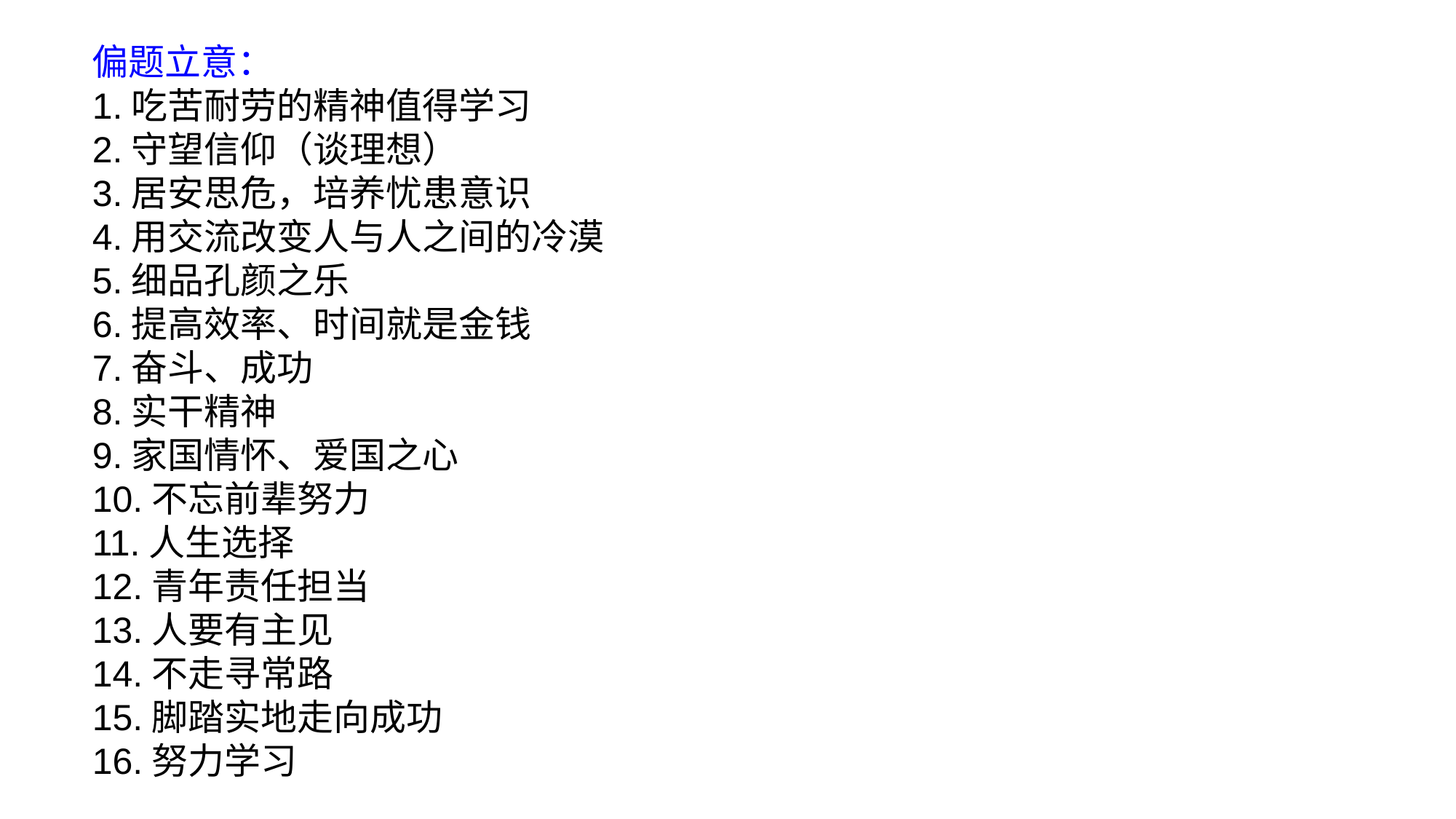

偏题立意：
1.吃苦耐劳的精神值得学习
2.守望信仰（谈理想）
3.居安思危，培养忧患意识
4.用交流改变人与人之间的冷漠
5.细品孔颜之乐
6.提高效率、时间就是金钱
7.奋斗、成功
8.实干精神
9.家国情怀、爱国之心
10.不忘前辈努力
11.人生选择
12.青年责任担当
13.人要有主见
14.不走寻常路
15.脚踏实地走向成功
16.努力学习